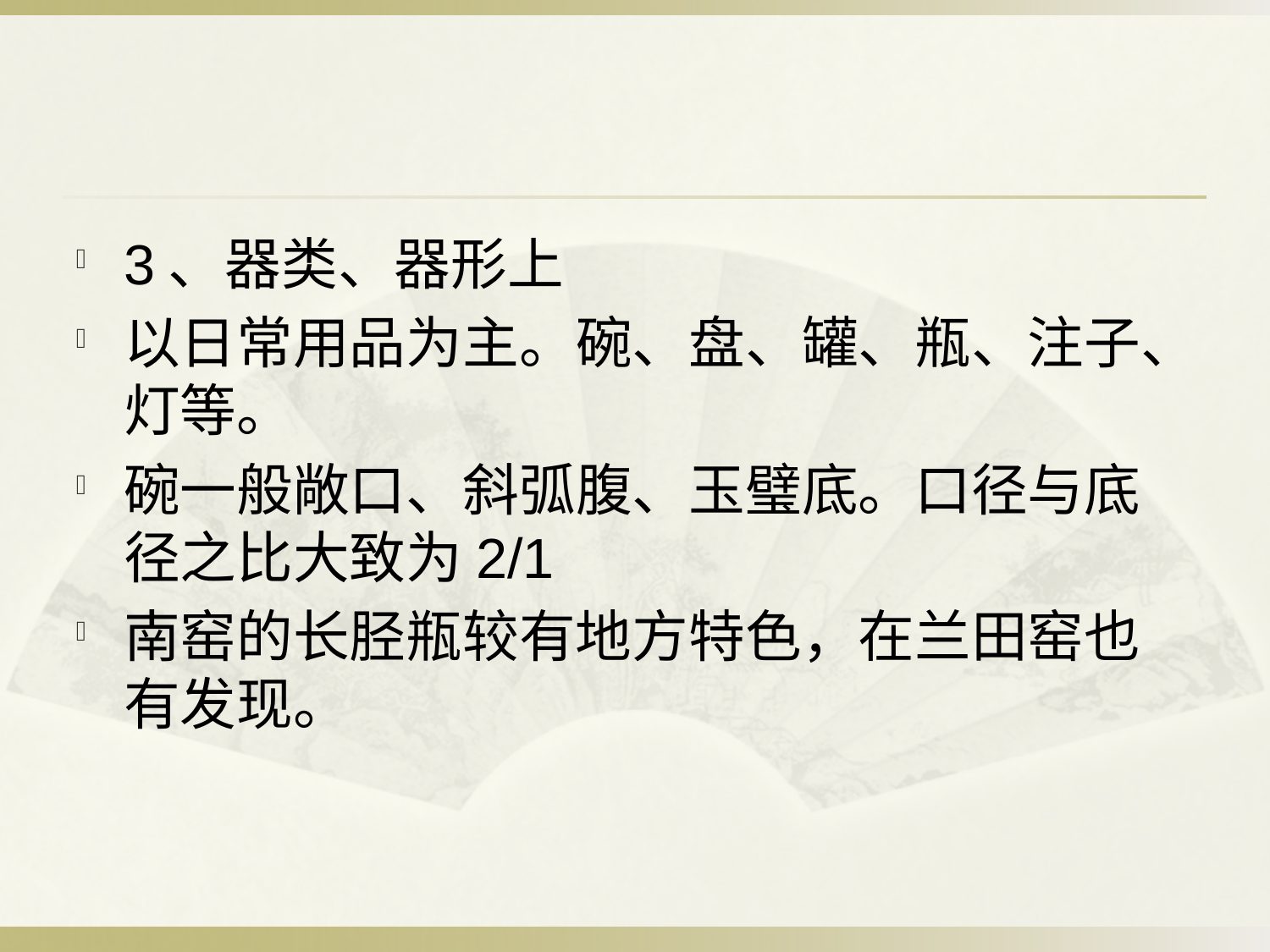

#
3、器类、器形上
以日常用品为主。碗、盘、罐、瓶、注子、灯等。
碗一般敞口、斜弧腹、玉璧底。口径与底径之比大致为2/1
南窑的长胫瓶较有地方特色，在兰田窑也有发现。